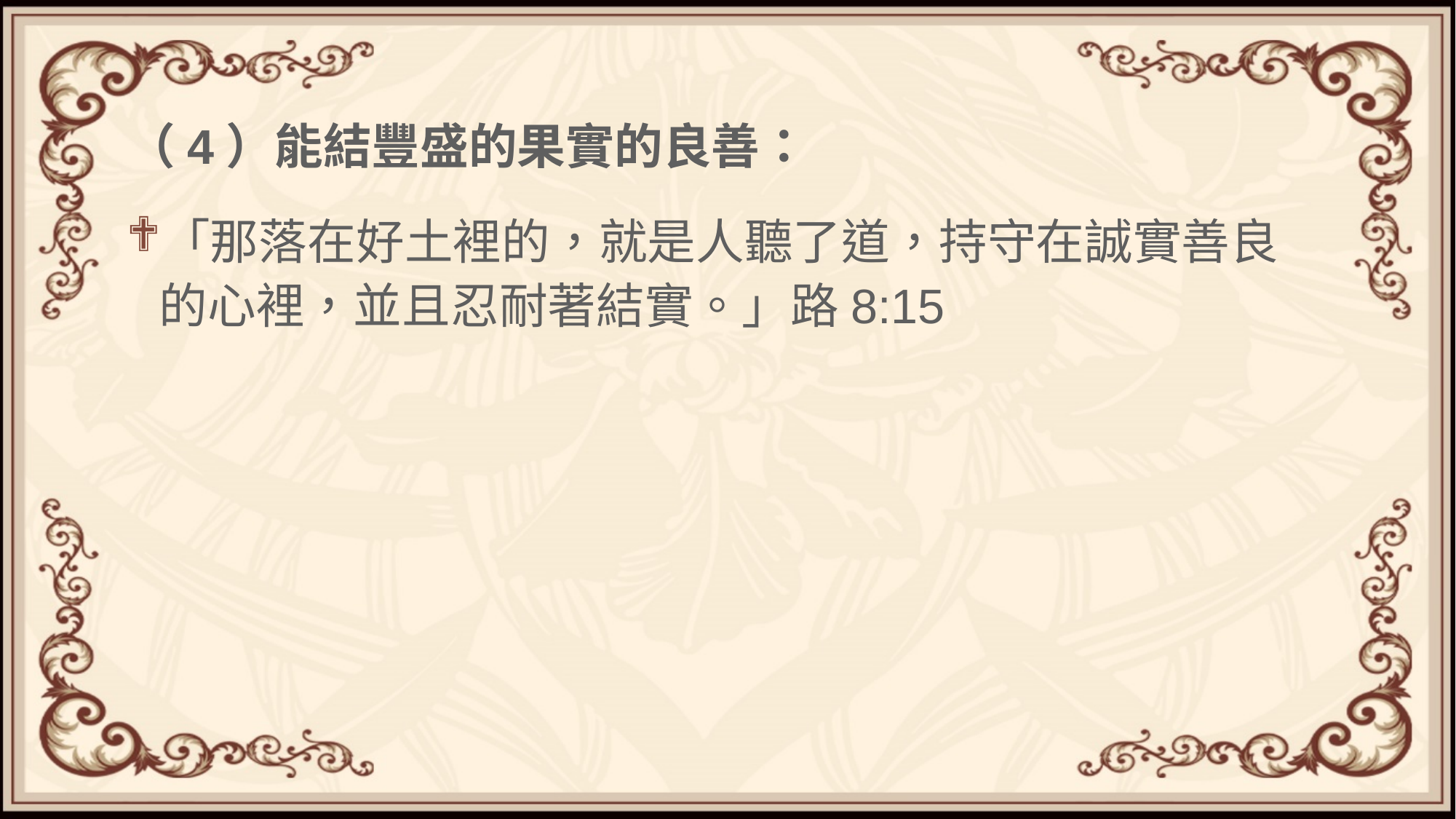

# （4）能結豐盛的果實的良善：
「那落在好土裡的，就是人聽了道，持守在誠實善良的心裡，並且忍耐著結實。」路8:15